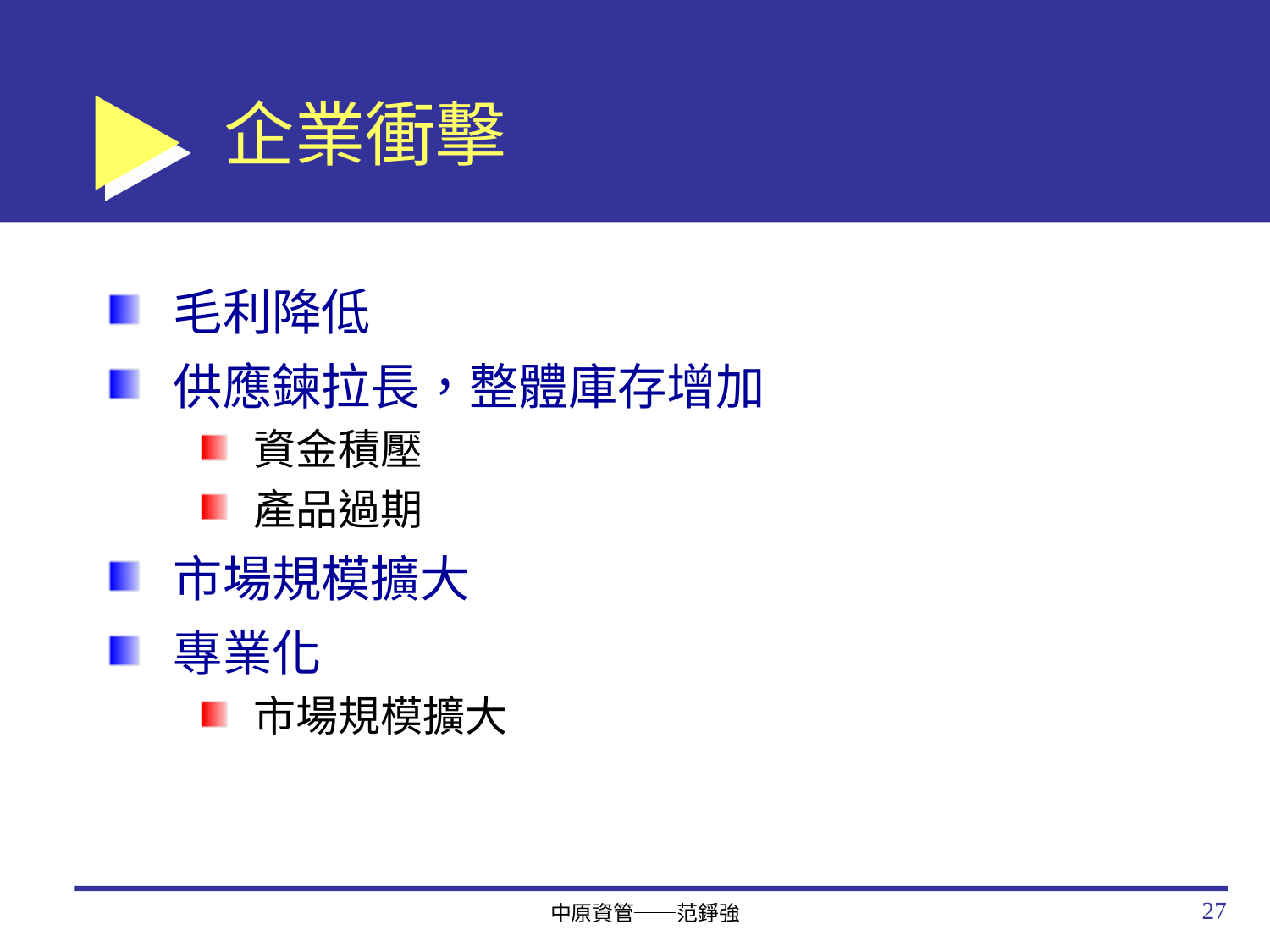

# 企業衝擊
毛利降低
供應鍊拉長，整體庫存增加
資金積壓
產品過期
市場規模擴大
專業化
市場規模擴大

27